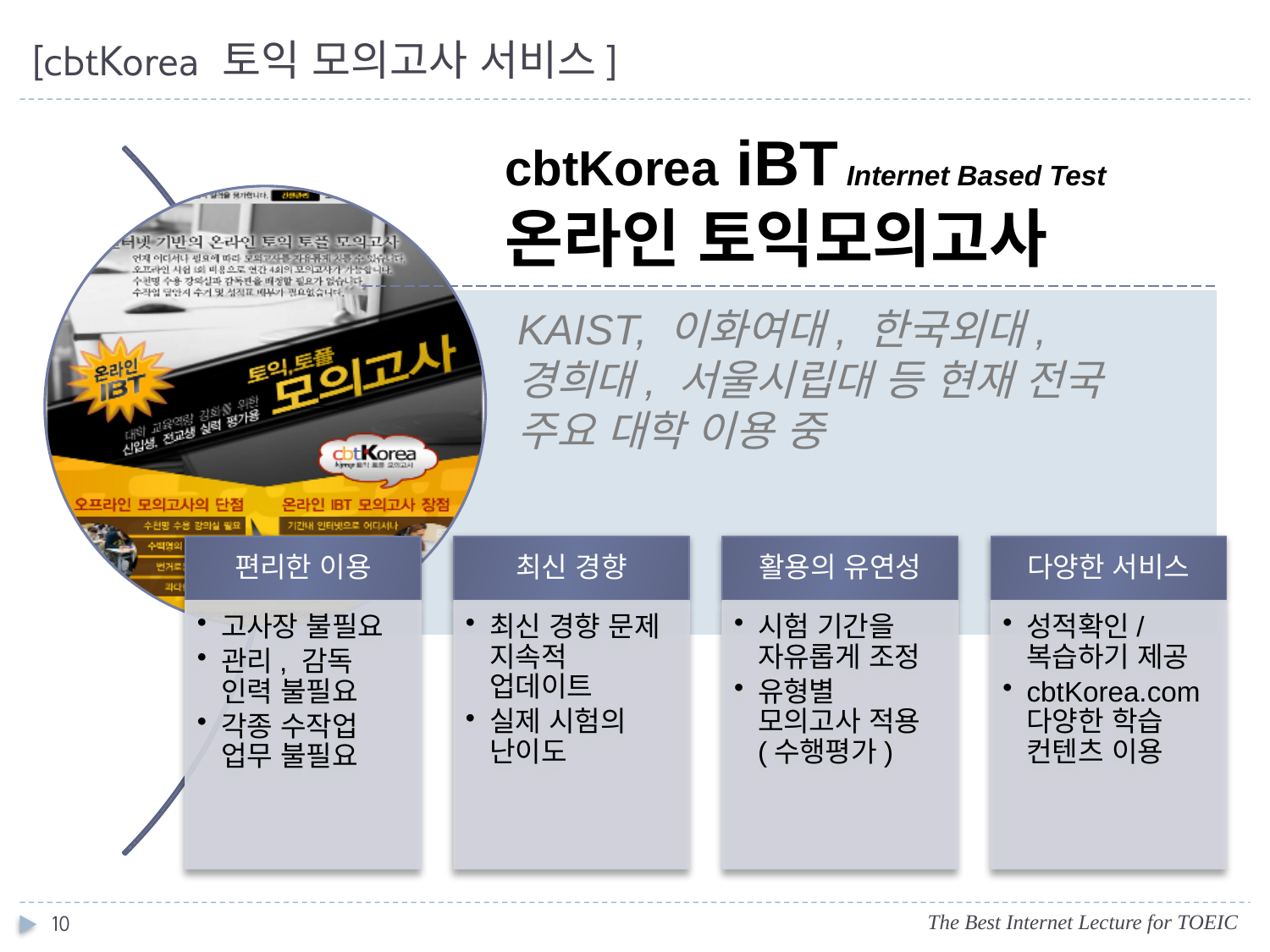

# [cbtKorea 토익 모의고사 서비스]
cbtKorea iBT Internet Based Test
온라인 토익모의고사

KAIST, 이화여대, 한국외대, 경희대, 서울시립대 등 현재 전국 주요 대학 이용 중
편리한 이용
고사장 불필요
관리, 감독 인력 불필요
각종 수작업 업무 불필요
최신 경향
최신 경향 문제 지속적 업데이트
실제 시험의 난이도
활용의 유연성
시험 기간을 자유롭게 조정
유형별 모의고사 적용(수행평가)
다양한 서비스
성적확인/복습하기 제공
cbtKorea.com 다양한 학습 컨텐츠 이용
10
The Best Internet Lecture for TOEIC